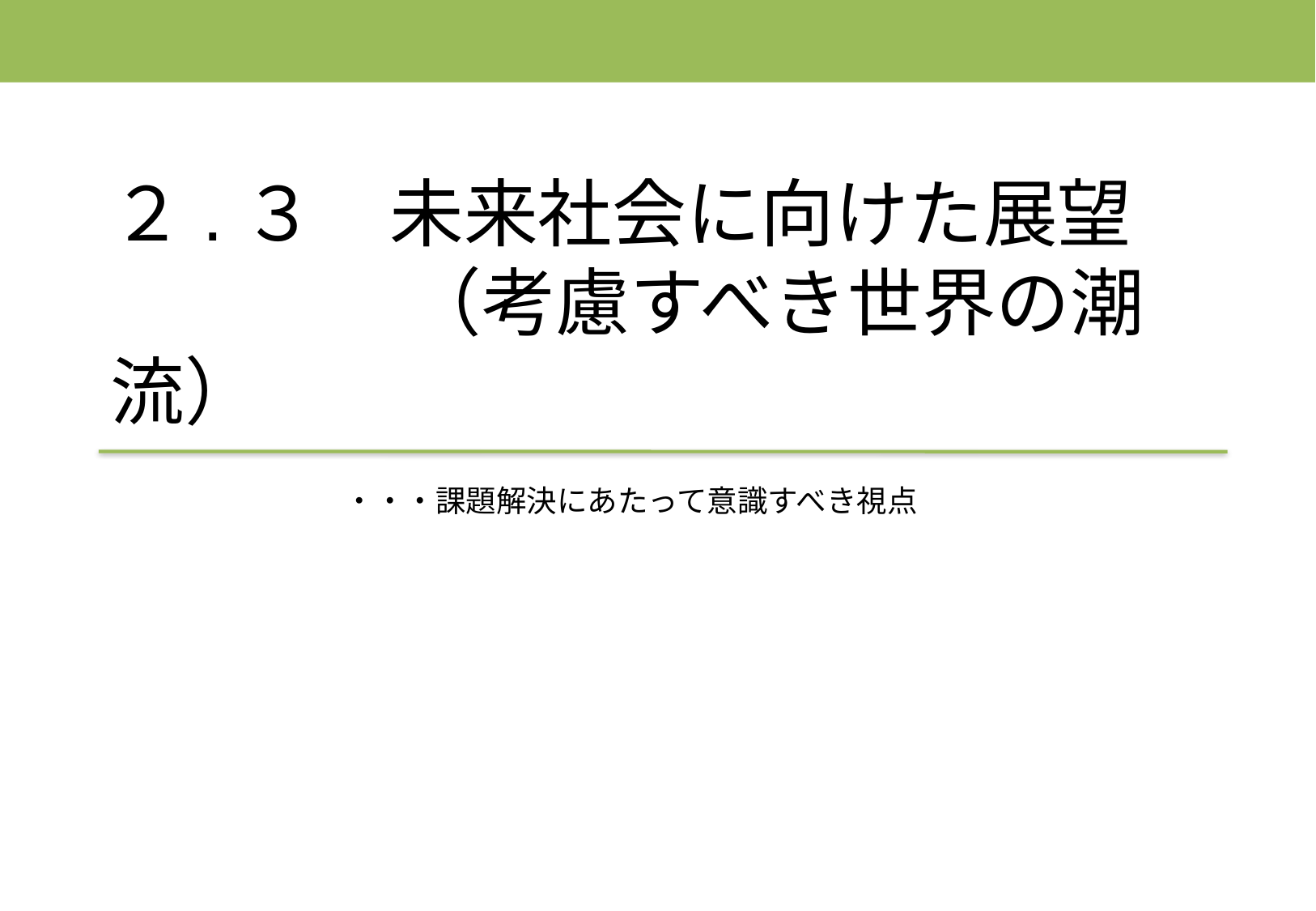

# ２.３　未来社会に向けた展望 　　　　（考慮すべき世界の潮流）
・・・課題解決にあたって意識すべき視点